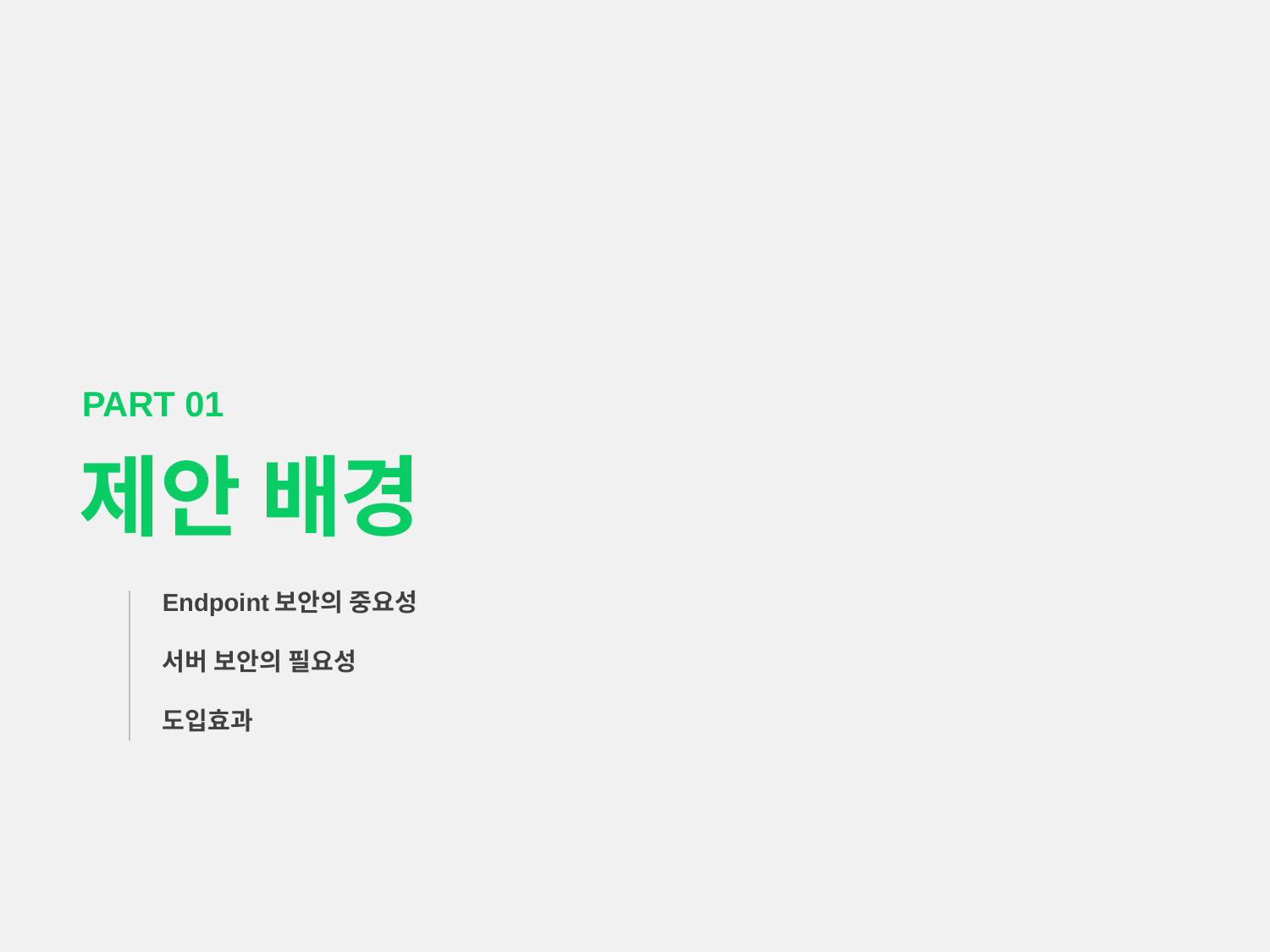

PART 01
제안 배경
Endpoint보안의 중요성
서버 보안의 필요성  도입효과